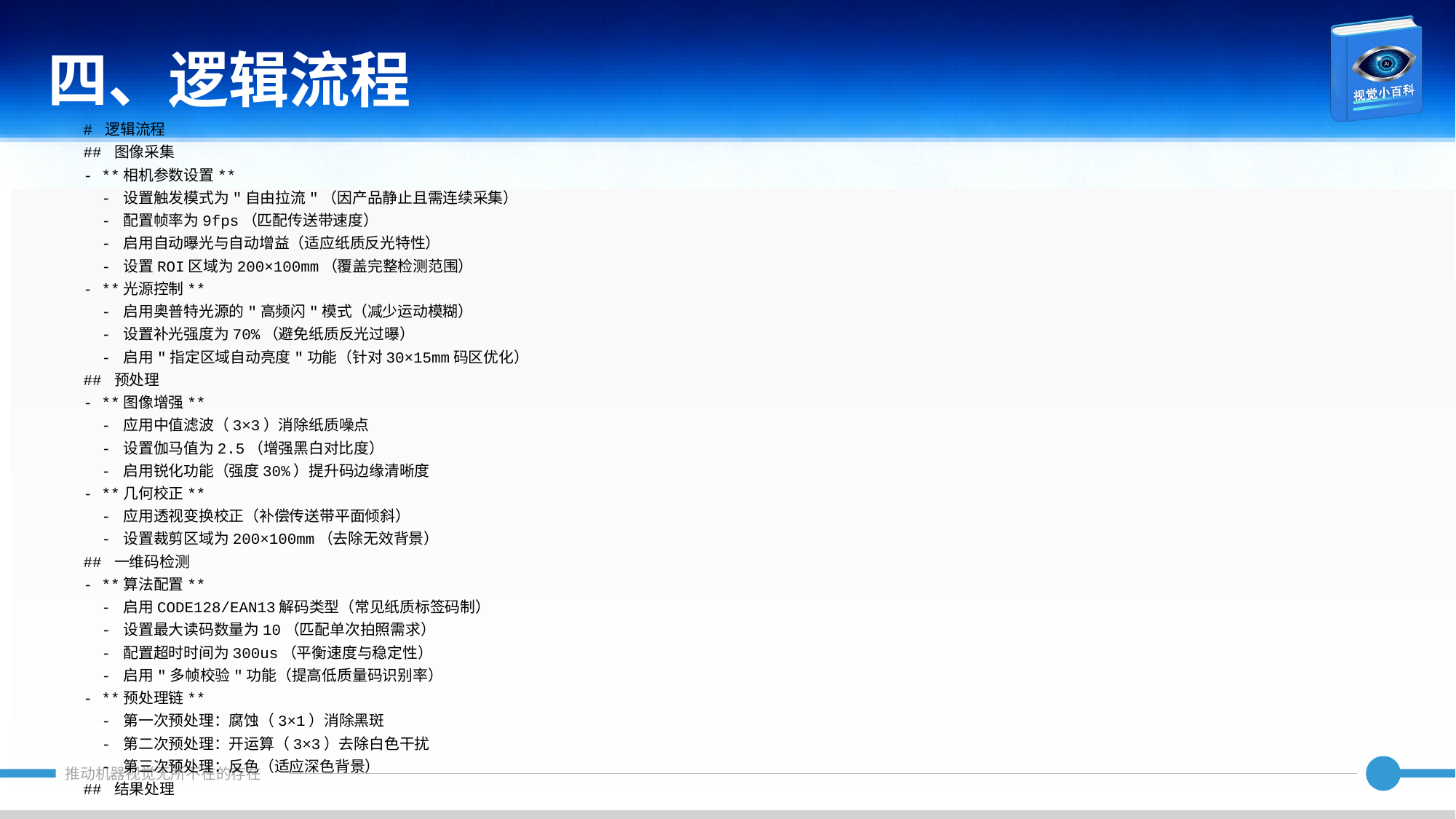

四、逻辑流程

# 逻辑流程
## 图像采集
- **相机参数设置**
  - 设置触发模式为"自由拉流"（因产品静止且需连续采集）
  - 配置帧率为9fps（匹配传送带速度）
  - 启用自动曝光与自动增益（适应纸质反光特性）
  - 设置ROI区域为200×100mm（覆盖完整检测范围）
- **光源控制**
  - 启用奥普特光源的"高频闪"模式（减少运动模糊）
  - 设置补光强度为70%（避免纸质反光过曝）
  - 启用"指定区域自动亮度"功能（针对30×15mm码区优化）
## 预处理
- **图像增强**
  - 应用中值滤波（3×3）消除纸质噪点
  - 设置伽马值为2.5（增强黑白对比度）
  - 启用锐化功能（强度30%）提升码边缘清晰度
- **几何校正**
  - 应用透视变换校正（补偿传送带平面倾斜）
  - 设置裁剪区域为200×100mm（去除无效背景）
## 一维码检测
- **算法配置**
  - 启用CODE128/EAN13解码类型（常见纸质标签码制）
  - 设置最大读码数量为10（匹配单次拍照需求）
  - 配置超时时间为300us（平衡速度与稳定性）
  - 启用"多帧校验"功能（提高低质量码识别率）
- **预处理链**
  - 第一次预处理：腐蚀（3×1）消除黑斑
  - 第二次预处理：开运算（3×3）去除白色干扰
  - 第三次预处理：反色（适应深色背景）
## 结果处理
8